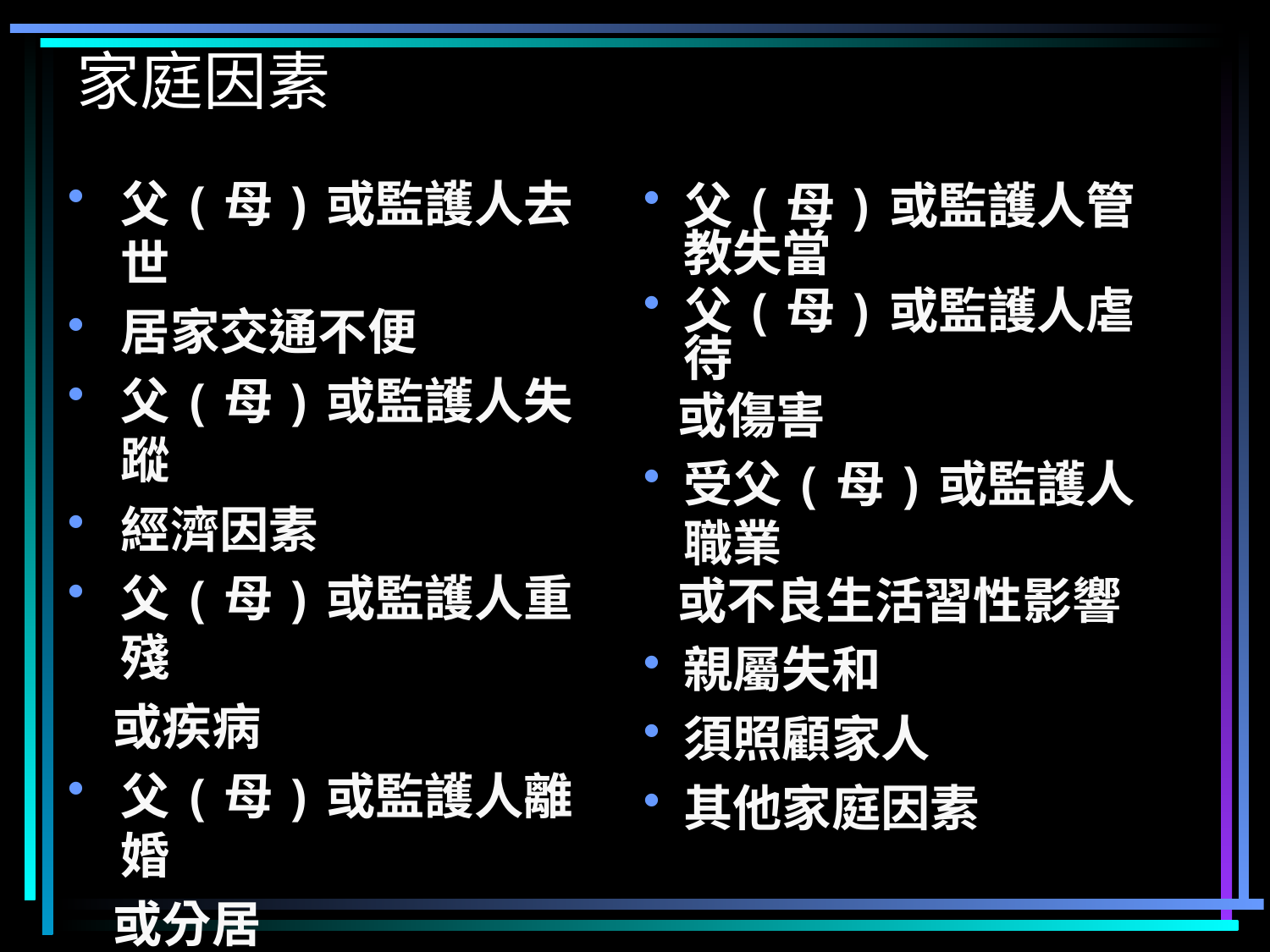

家庭因素
父(母)或監護人去世
居家交通不便
父(母)或監護人失蹤
經濟因素
父(母)或監護人重殘
   或疾病
父(母)或監護人離婚
   或分居

父(母)或監護人管教失當
父(母)或監護人虐待
  或傷害
受父(母)或監護人職業
  或不良生活習性影響
親屬失和
須照顧家人
其他家庭因素